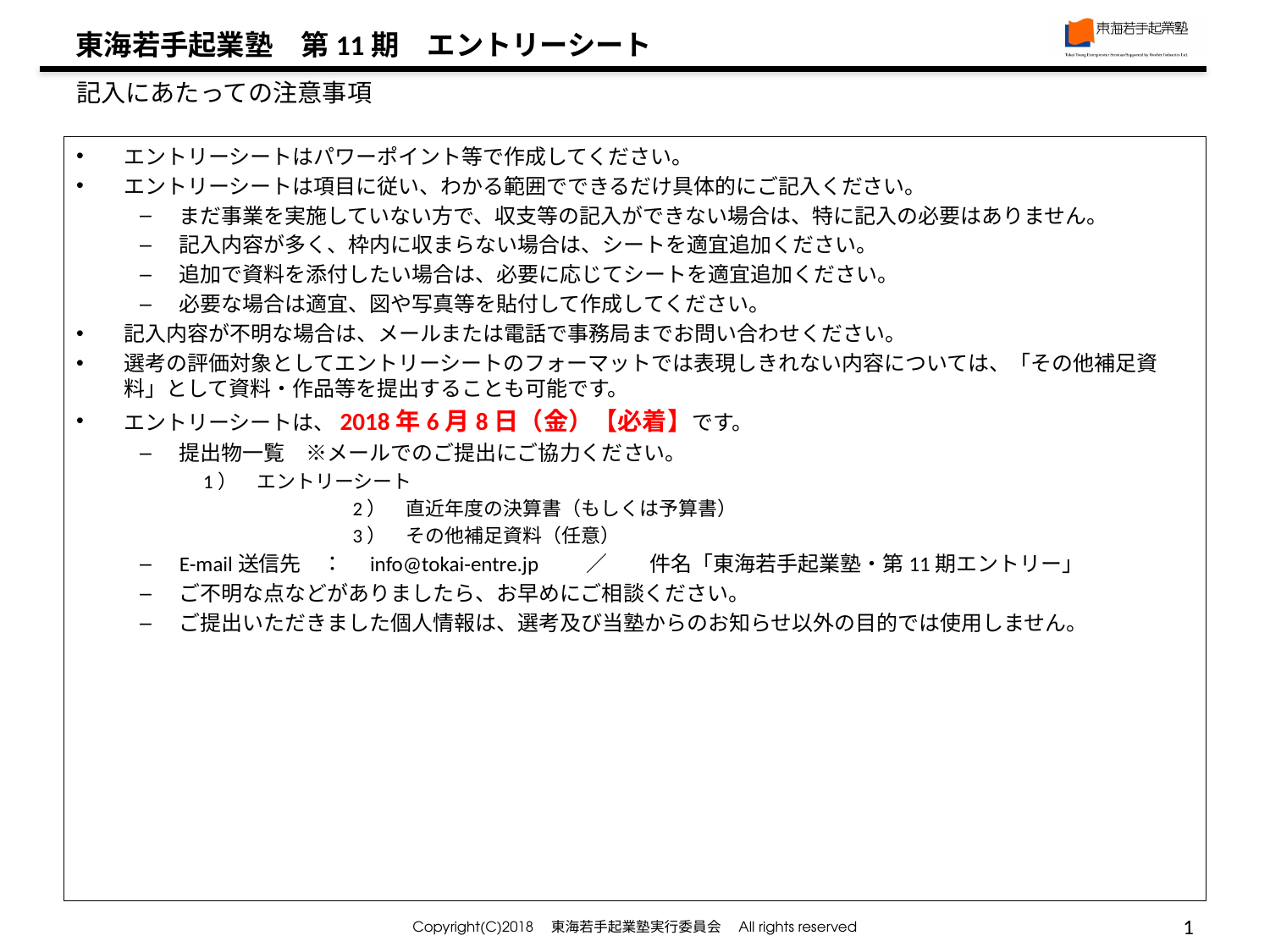

# 記入にあたっての注意事項
エントリーシートはパワーポイント等で作成してください。
エントリーシートは項目に従い、わかる範囲でできるだけ具体的にご記入ください。
まだ事業を実施していない方で、収支等の記入ができない場合は、特に記入の必要はありません。
記入内容が多く、枠内に収まらない場合は、シートを適宜追加ください。
追加で資料を添付したい場合は、必要に応じてシートを適宜追加ください。
必要な場合は適宜、図や写真等を貼付して作成してください。
記入内容が不明な場合は、メールまたは電話で事務局までお問い合わせください。
選考の評価対象としてエントリーシートのフォーマットでは表現しきれない内容については、「その他補足資料」として資料・作品等を提出することも可能です。
エントリーシートは、2018年6月8日（金）【必着】です。
提出物一覧　※メールでのご提出にご協力ください。
1）　エントリーシート
		　　　　　2）　直近年度の決算書（もしくは予算書）
		　　　　　3）　その他補足資料（任意）
E-mail送信先　：　info@tokai-entre.jp　　／　　件名「東海若手起業塾・第11期エントリー」
ご不明な点などがありましたら、お早めにご相談ください。
ご提出いただきました個人情報は、選考及び当塾からのお知らせ以外の目的では使用しません。
Copyright(C)2018　東海若手起業塾実行委員会　All rights reserved
1